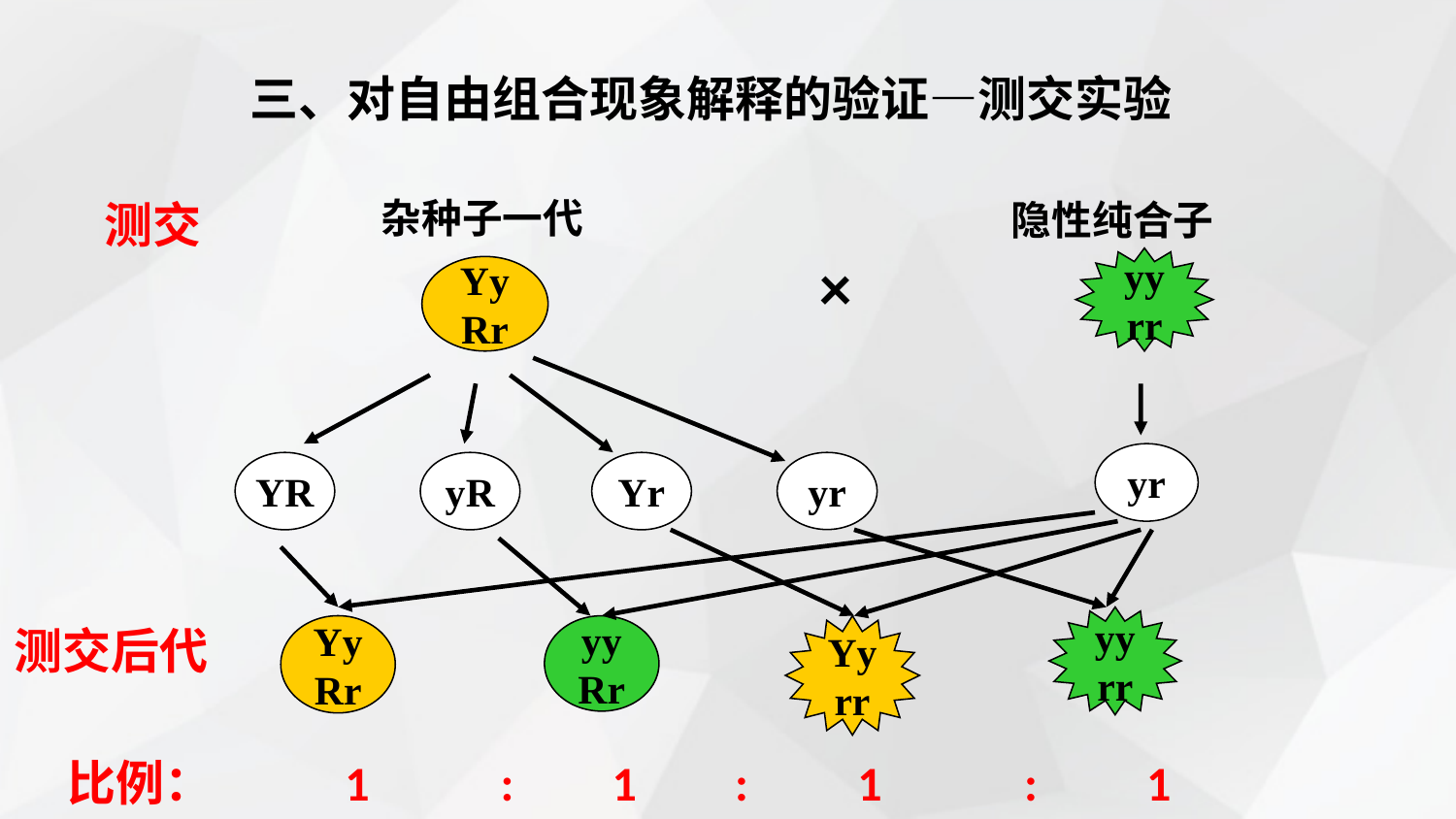

# 三、对自由组合现象解释的验证—测交实验
杂种子一代
Yy
Rr
测交
隐性纯合子
yy
rr
×

YR
yR
Yr
yr

yr

yy
rr
测交后代
yy
Rr
Yy
Rr
Yy
rr
比例：           1            :         1         :          1             :          1